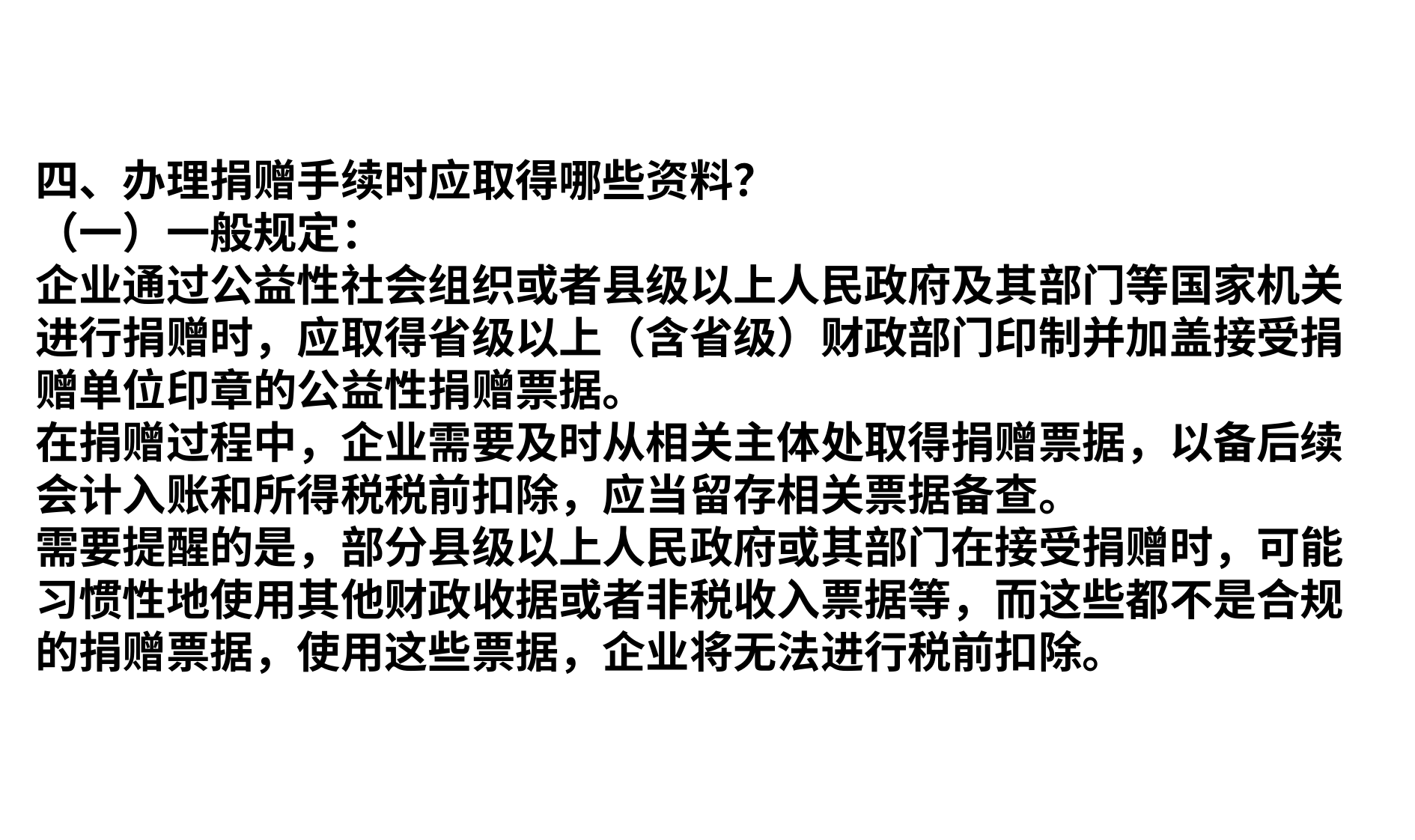

四、办理捐赠手续时应取得哪些资料？
（一）一般规定：
企业通过公益性社会组织或者县级以上人民政府及其部门等国家机关进行捐赠时，应取得省级以上（含省级）财政部门印制并加盖接受捐赠单位印章的公益性捐赠票据。
在捐赠过程中，企业需要及时从相关主体处取得捐赠票据，以备后续会计入账和所得税税前扣除，应当留存相关票据备查。
需要提醒的是，部分县级以上人民政府或其部门在接受捐赠时，可能习惯性地使用其他财政收据或者非税收入票据等，而这些都不是合规的捐赠票据，使用这些票据，企业将无法进行税前扣除。